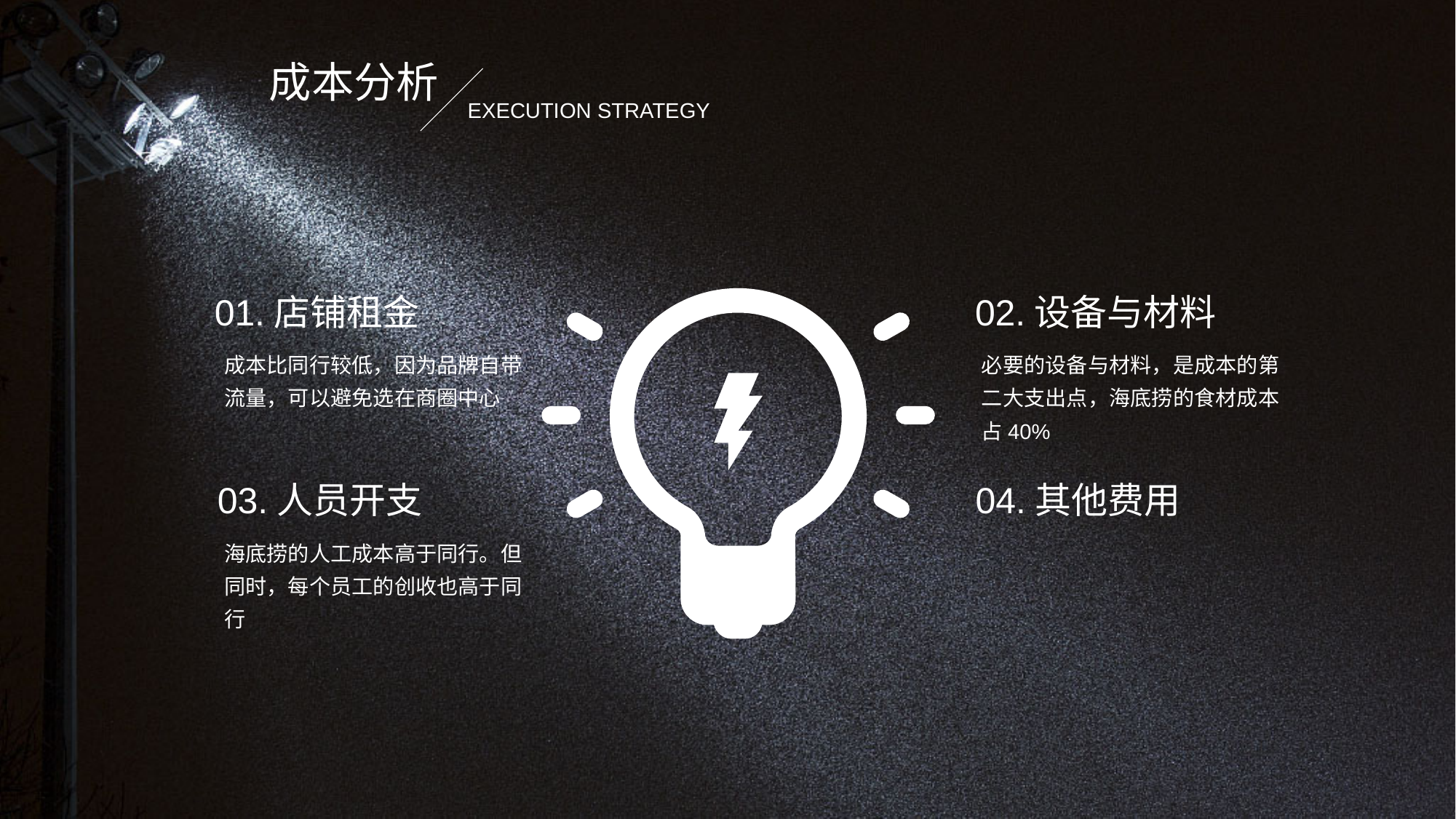

成本分析
EXECUTION STRATEGY
01.店铺租金
02.设备与材料

成本比同行较低，因为品牌自带流量，可以避免选在商圈中心
必要的设备与材料，是成本的第二大支出点，海底捞的食材成本占40%
03.人员开支
04.其他费用
海底捞的人工成本高于同行。但同时，每个员工的创收也高于同行